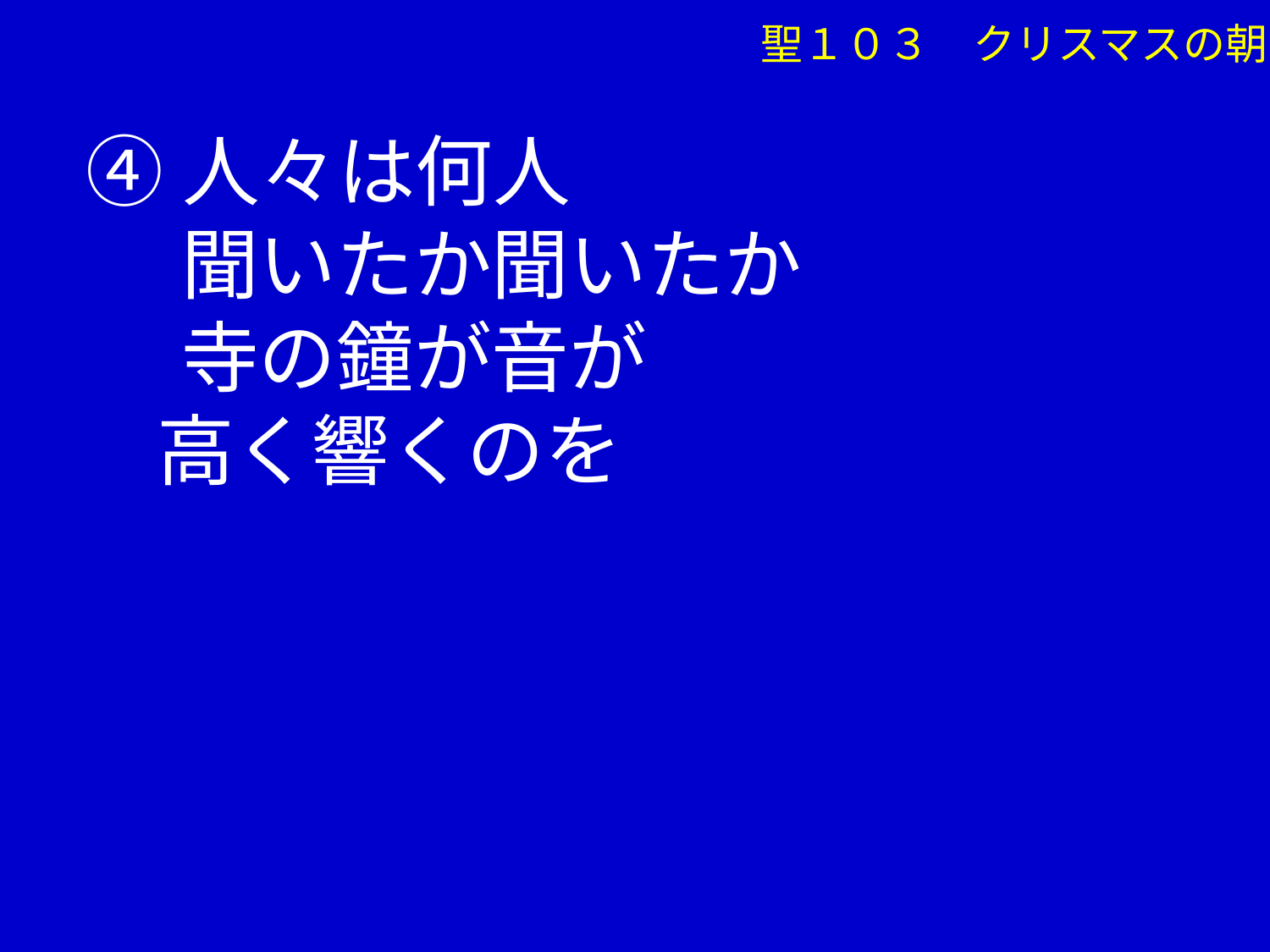

聖１０３　クリスマスの朝
④人々は何人
　 聞いたか聞いたか
　 寺の鐘が音が
   高く響くのを